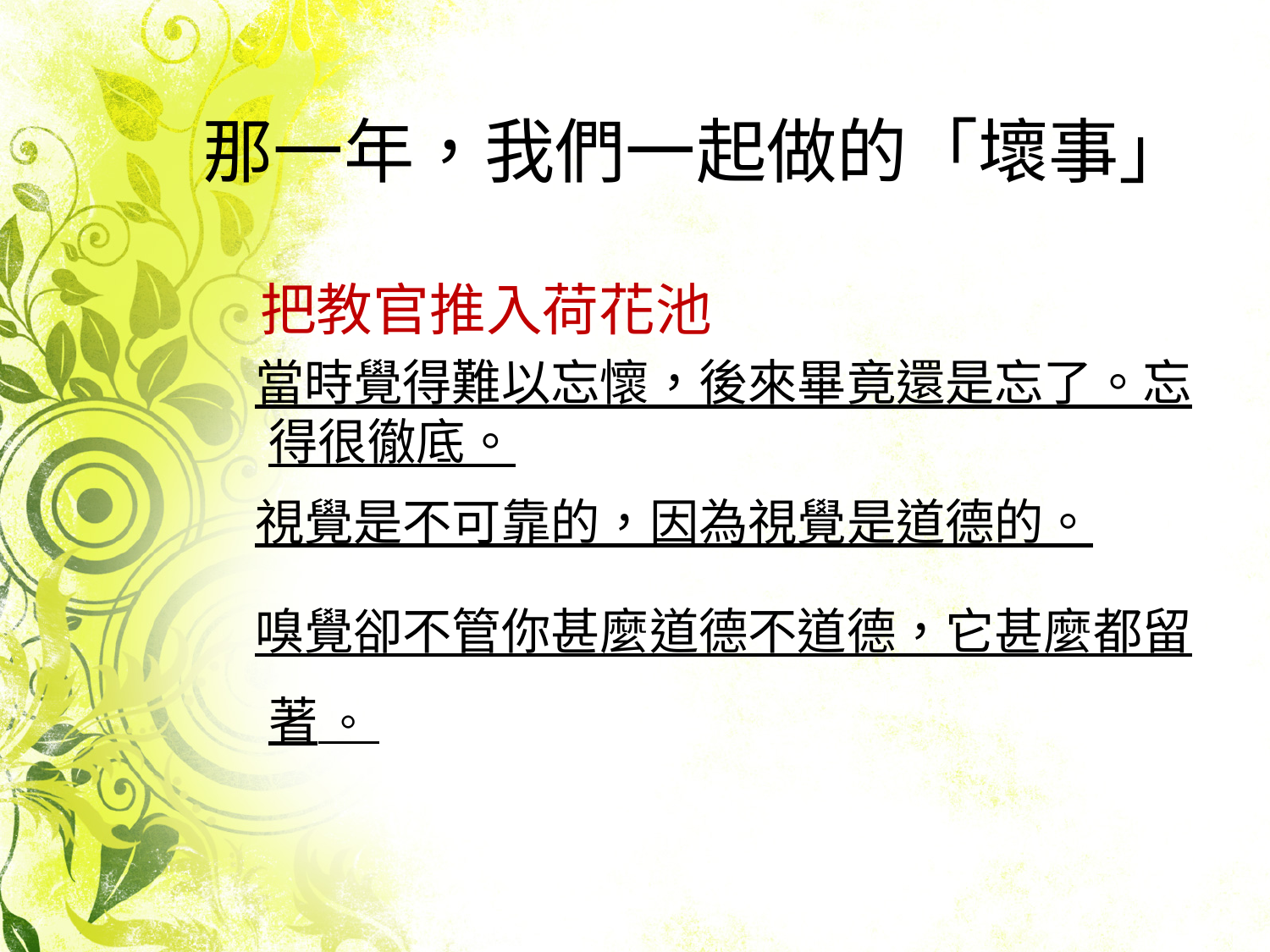

# 那一年，我們一起做的「壞事」
  把教官推入荷花池
  當時覺得難以忘懷，後來畢竟還是忘了。忘得很徹底。
  視覺是不可靠的，因為視覺是道德的。
  嗅覺卻不管你甚麼道德不道德，它甚麼都留著 。